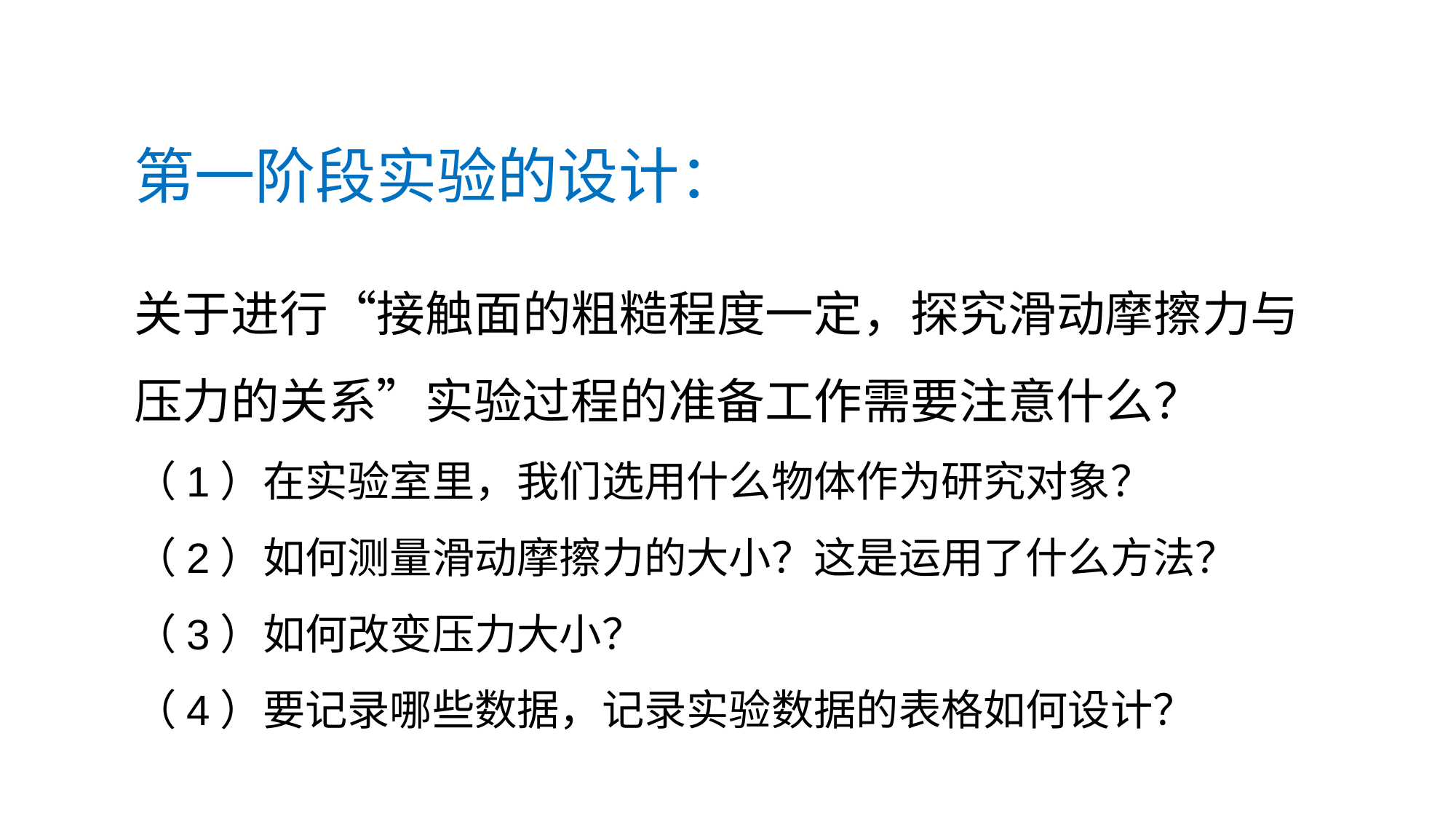

第一阶段实验的设计：

关于进行“接触面的粗糙程度一定，探究滑动摩擦力与压力的关系”实验过程的准备工作需要注意什么？
（1）在实验室里，我们选用什么物体作为研究对象？
（2）如何测量滑动摩擦力的大小？这是运用了什么方法？
（3）如何改变压力大小？
（4）要记录哪些数据，记录实验数据的表格如何设计？